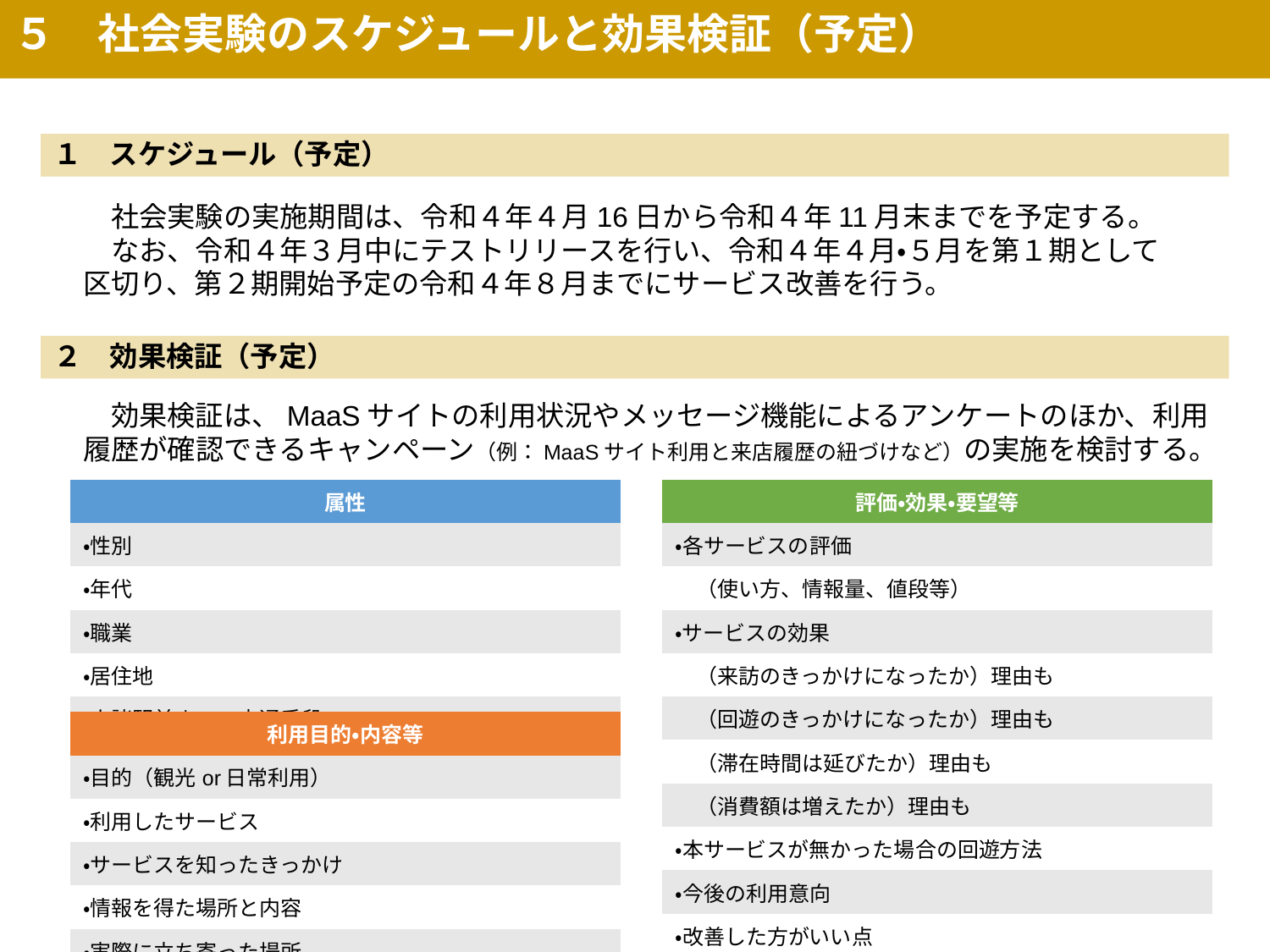

５　社会実験のスケジュールと効果検証（予定）
１　スケジュール（予定）

　社会実験の実施期間は、令和４年４月16日から令和４年11月末までを予定する。
　なお、令和４年３月中にテストリリースを行い、令和４年４月・５月を第１期として
区切り、第２期開始予定の令和４年８月までにサービス改善を行う。
２　効果検証（予定）

　効果検証は、MaaSサイトの利用状況やメッセージ機能によるアンケートのほか、利用履歴が確認できるキャンペーン（例：MaaSサイト利用と来店履歴の紐づけなど）の実施を検討する。
| 属性 |
| --- |
| ・性別 |
| ・年代 |
| ・職業 |
| ・居住地 |
| ・小諸駅前までの交通手段 |
| 評価・効果・要望等 |
| --- |
| ・各サービスの評価 |
| （使い方、情報量、値段等） |
| ・サービスの効果 |
| （来訪のきっかけになったか）理由も |
| （回遊のきっかけになったか）理由も |
| （滞在時間は延びたか）理由も |
| （消費額は増えたか）理由も |
| ・本サービスが無かった場合の回遊方法 |
| ・今後の利用意向 |
| ・改善した方がいい点 |
| ・その他（自由回答） |
| 利用目的・内容等 |
| --- |
| ・目的（観光or日常利用） |
| ・利用したサービス |
| ・サービスを知ったきっかけ |
| ・情報を得た場所と内容 |
| ・実際に立ち寄った場所 |